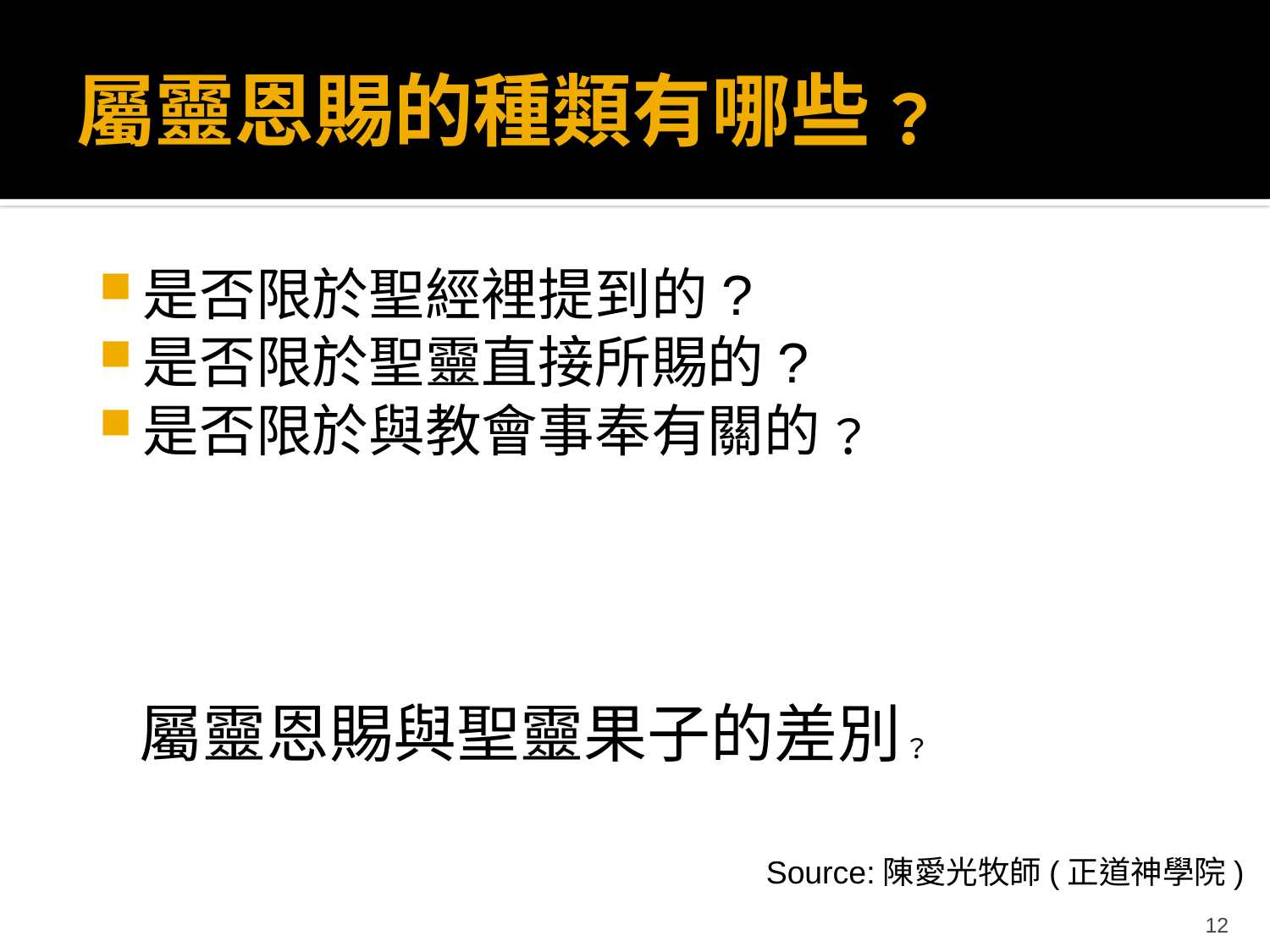

# 屬靈恩賜的種類有哪些﹖
是否限於聖經裡提到的?
是否限於聖靈直接所賜的?
是否限於與教會事奉有關的﹖

屬靈恩賜與聖靈果子的差別﹖
Source:陳愛光牧師(正道神學院)
12